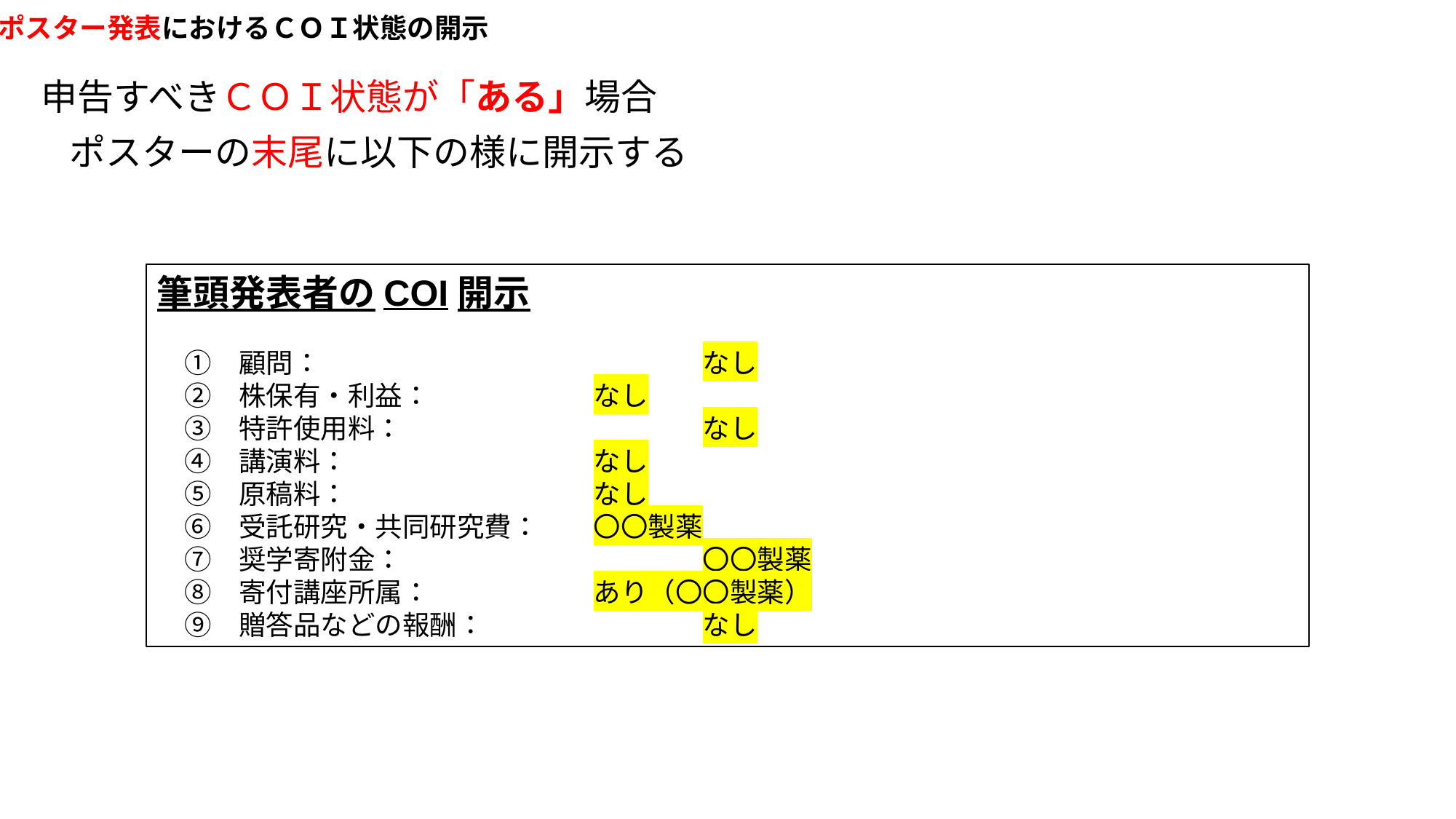

ポスター発表におけるＣＯＩ状態の開示
申告すべきＣＯＩ状態が「ある」場合
ポスターの末尾に以下の様に開示する
筆頭発表者のCOI開示

　①　顧問：　　　　　　　　　		なし
　②　株保有・利益：		なし
　③　特許使用料：			なし
　④　講演料：			なし
　⑤　原稿料：			なし
　⑥　受託研究・共同研究費：	〇〇製薬
　⑦　奨学寄附金：　　　　　　		〇〇製薬
　⑧　寄付講座所属：		あり（〇〇製薬）
　⑨　贈答品などの報酬：		なし